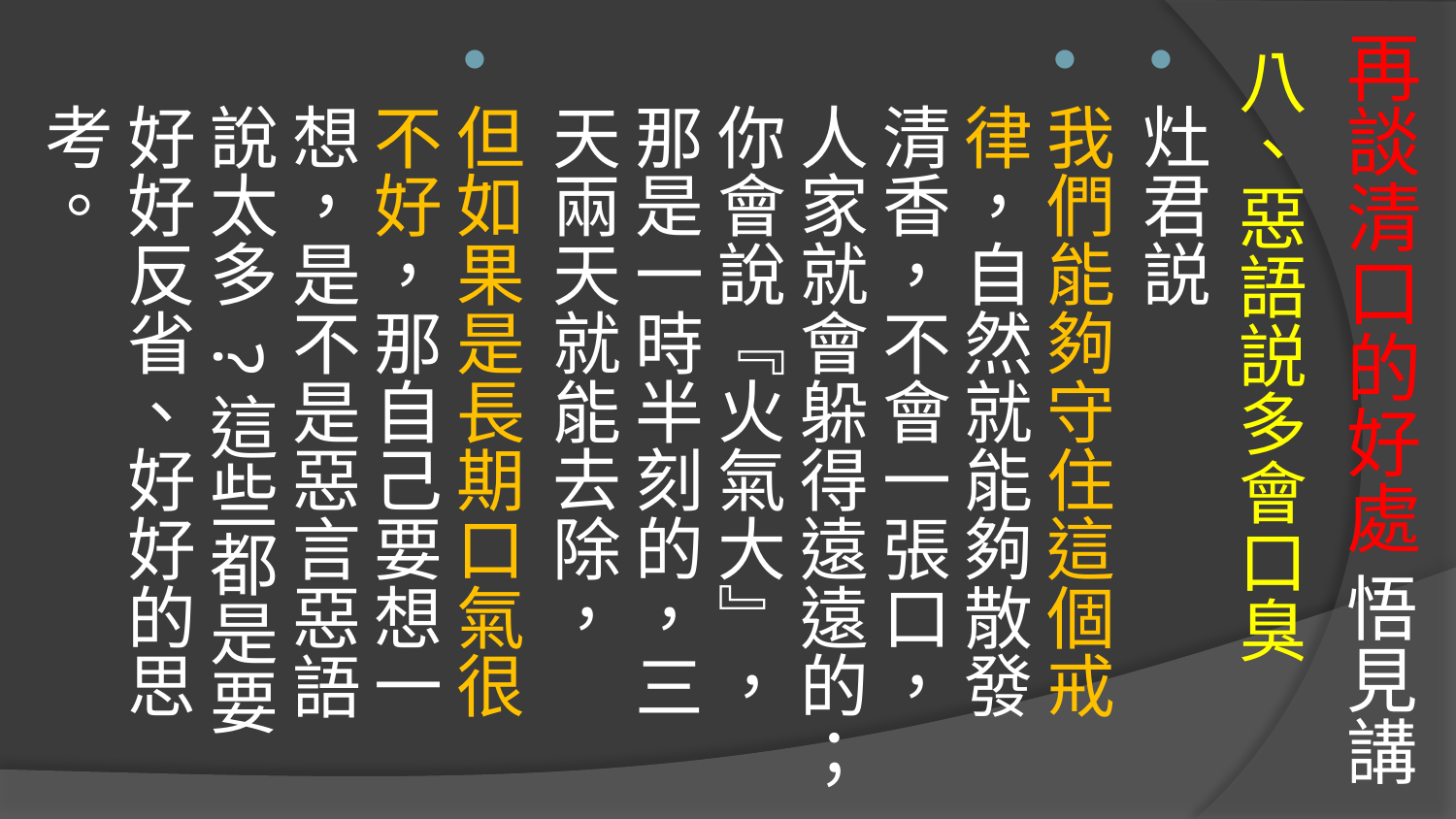

# 再談清口的好處 悟見講
八、惡語説多會口臭
灶君説
我們能夠守住這個戒律，自然就能夠散發清香，不會一張口，人家就會躲得遠遠的；你會說『火氣大』，那是一時半刻的，三天兩天就能去除，
但如果是長期口氣很不好，那自己要想一想，是不是惡言惡語說太多 ?這些都是要好好反省、好好的思考。